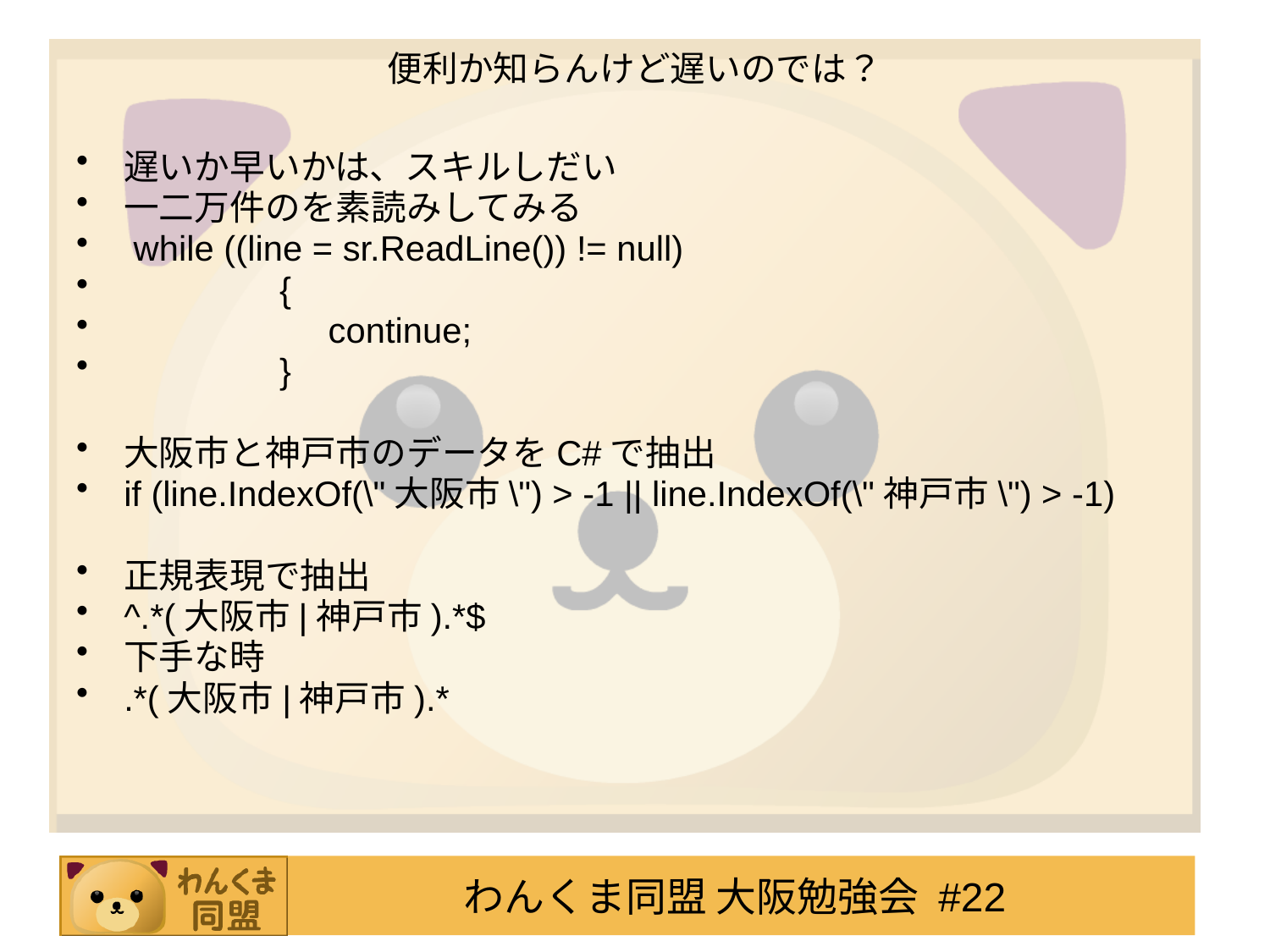

# 便利か知らんけど遅いのでは？
遅いか早いかは、スキルしだい
一二万件のを素読みしてみる
 while ((line = sr.ReadLine()) != null)
                {
                     continue;
                }

大阪市と神戸市のデータをC#で抽出
if (line.IndexOf(\"大阪市\") > -1 || line.IndexOf(\"神戸市\") > -1)

正規表現で抽出
^.*(大阪市|神戸市).*$
下手な時
.*(大阪市|神戸市).*